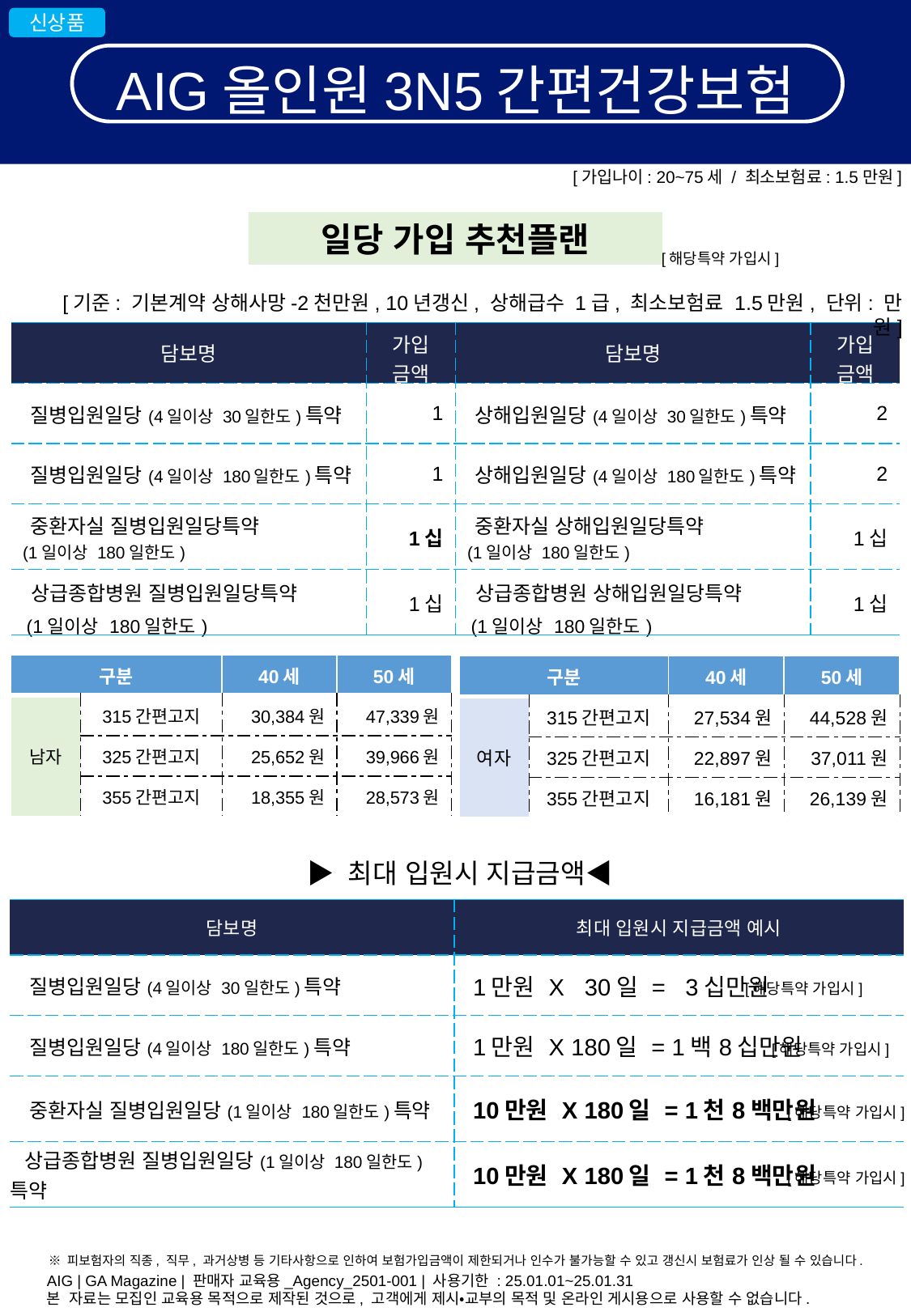

신상품

AIG올인원3N5간편건강보험
[가입나이: 20~75세 / 최소보험료: 1.5만원]
일당 가입 추천플랜
[해당특약 가입시]
[기준: 기본계약 상해사망-2천만원, 10년갱신, 상해급수 1급, 최소보험료 1.5만원, 단위: 만원]
| 담보명 | 가입 금액 | 담보명 | 가입 금액 |
| --- | --- | --- | --- |
| 질병입원일당(4일이상 30일한도)특약 | 1 | 상해입원일당(4일이상 30일한도)특약 | 2 |
| 질병입원일당(4일이상 180일한도)특약 | 1 | 상해입원일당(4일이상 180일한도)특약 | 2 |
| 중환자실 질병입원일당특약 (1일이상 180일한도) | 1십 | 중환자실 상해입원일당특약 (1일이상 180일한도) | 1십 |
| 상급종합병원 질병입원일당특약 (1일이상 180일한도) | 1십 | 상급종합병원 상해입원일당특약 (1일이상 180일한도) | 1십 |
| 구분 |  | 40세 | 50세 |
| --- | --- | --- | --- |
| 남자 | 315간편고지 | 30,384원 | 47,339원 |
|  | 325간편고지 | 25,652원 | 39,966원 |
|  | 355간편고지 | 18,355원 | 28,573원 |
| 구분 |  | 40세 | 50세 |
| --- | --- | --- | --- |
| 여자 | 315간편고지 | 27,534원 | 44,528원 |
|  | 325간편고지 | 22,897원 | 37,011원 |
|  | 355간편고지 | 16,181원 | 26,139원 |
▶ 최대 입원시 지급금액◀
| 담보명 | 최대 입원시 지급금액 예시 |
| --- | --- |
| 질병입원일당(4일이상 30일한도)특약 | 1만원 X 30일 = 3십만원 |
| 질병입원일당(4일이상 180일한도)특약 | 1만원 X 180일 = 1백8십만원 |
| 중환자실 질병입원일당(1일이상 180일한도)특약 | 10만원 X 180일 = 1천8백만원 |
| 상급종합병원 질병입원일당(1일이상 180일한도)특약 | 10만원 X 180일 = 1천8백만원 |
[해당특약 가입시]
[해당특약 가입시]
[해당특약 가입시]
[해당특약 가입시]
※ 피보험자의 직종, 직무, 과거상병 등 기타사항으로 인하여 보험가입금액이 제한되거나 인수가 불가능할 수 있고 갱신시 보험료가 인상 될 수 있습니다.